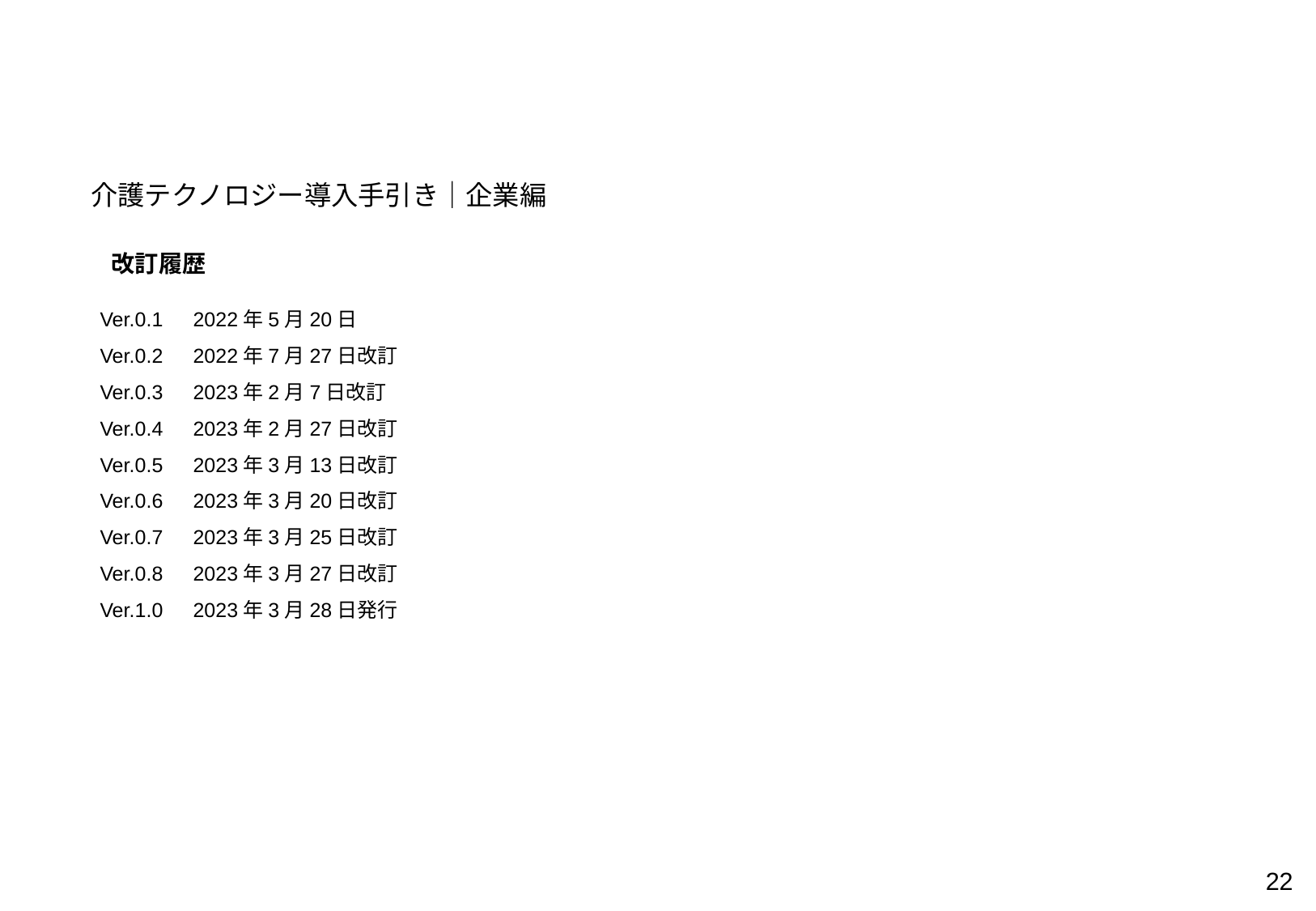

介護テクノロジー導入手引き｜企業編
改訂履歴
Ver.0.1　2022年5月20日
Ver.0.2　2022年7月27日改訂
Ver.0.3　2023年2月7日改訂
Ver.0.4　2023年2月27日改訂
Ver.0.5　2023年3月13日改訂
Ver.0.6　2023年3月20日改訂
Ver.0.7　2023年3月25日改訂
Ver.0.8　2023年3月27日改訂
Ver.1.0　2023年3月28日発行
22